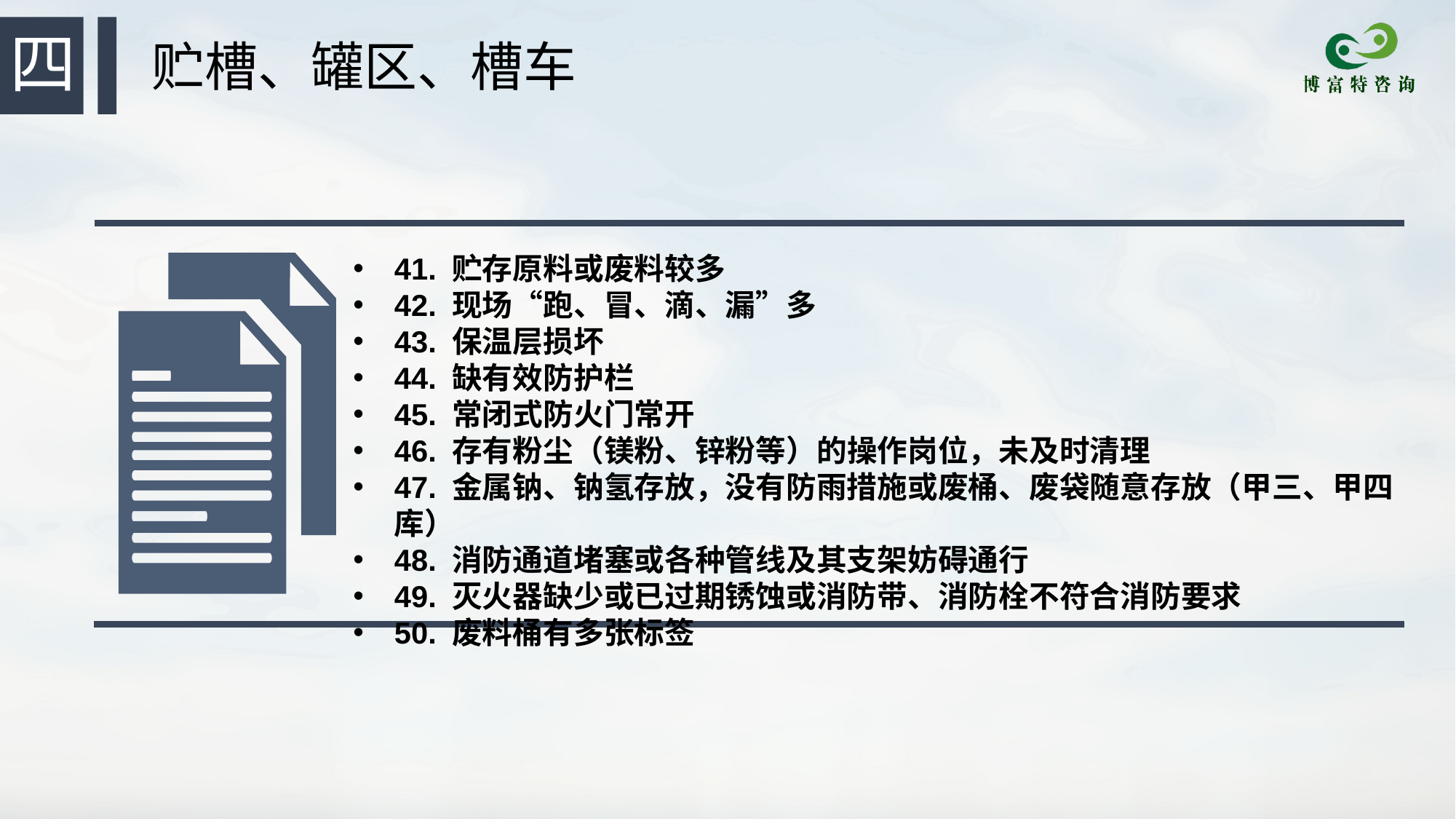

四

 贮槽、罐区、槽车
41. 贮存原料或废料较多
42. 现场“跑、冒、滴、漏”多
43. 保温层损坏
44. 缺有效防护栏
45. 常闭式防火门常开
46. 存有粉尘（镁粉、锌粉等）的操作岗位，未及时清理
47. 金属钠、钠氢存放，没有防雨措施或废桶、废袋随意存放（甲三、甲四库）
48. 消防通道堵塞或各种管线及其支架妨碍通行
49. 灭火器缺少或已过期锈蚀或消防带、消防栓不符合消防要求
50. 废料桶有多张标签